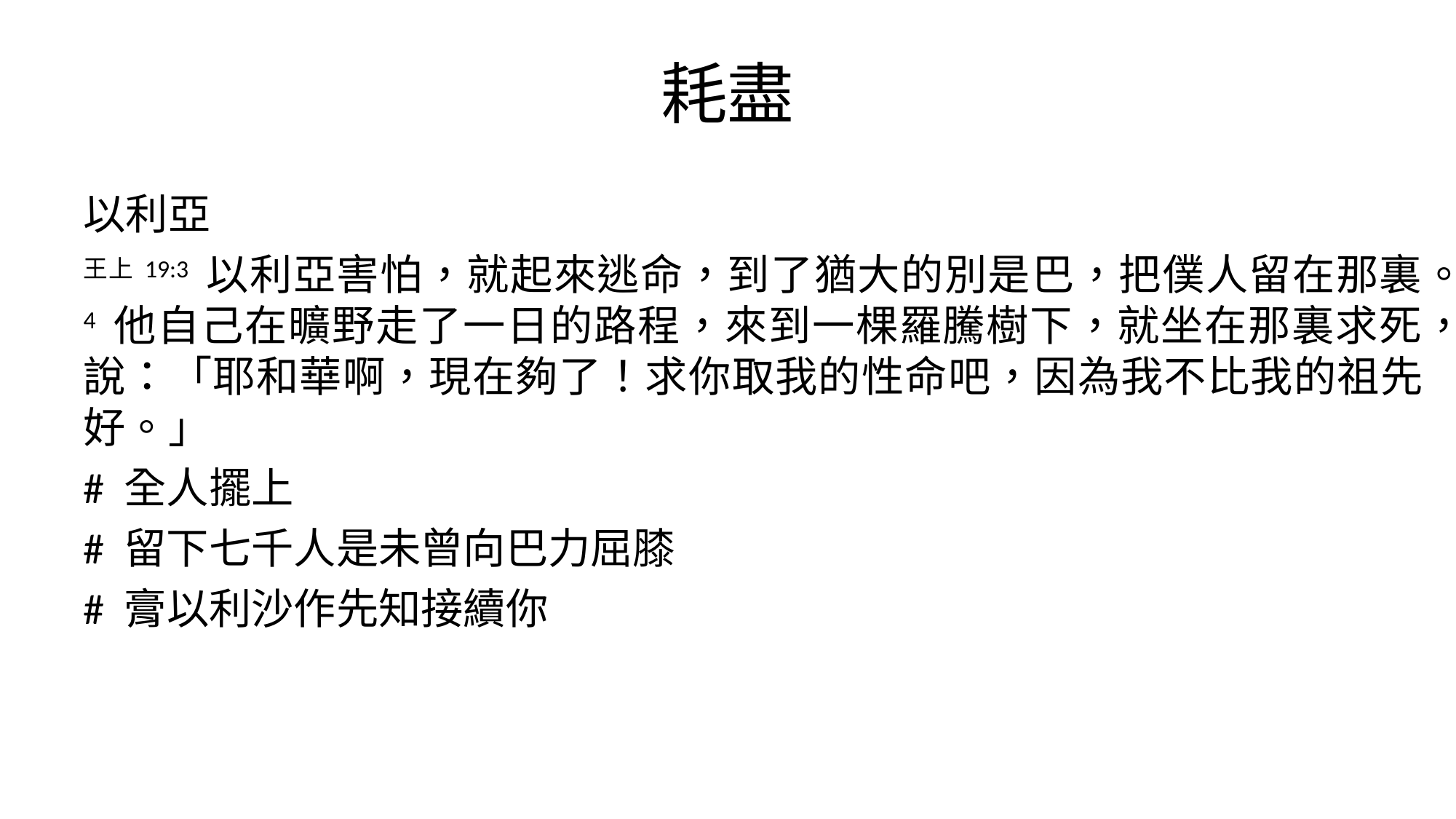

耗盡
以利亞
王上19:3 以利亞害怕，就起來逃命，到了猶大的別是巴，把僕人留在那裏。4 他自己在曠野走了一日的路程，來到一棵羅騰樹下，就坐在那裏求死，說：「耶和華啊，現在夠了！求你取我的性命吧，因為我不比我的祖先好。」
# 全人擺上
# 留下七千人是未曾向巴力屈膝
# 膏以利沙作先知接續你